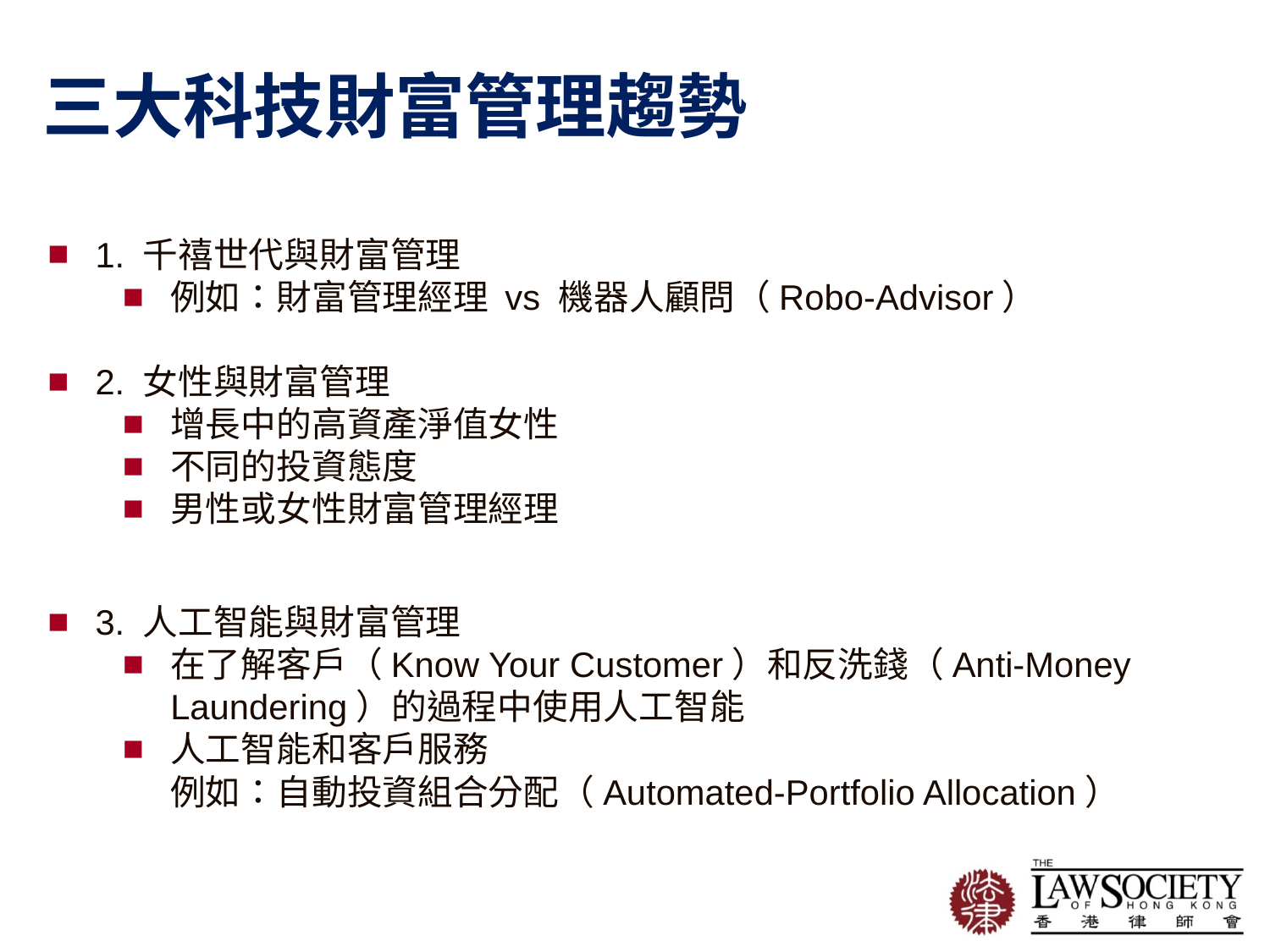

三大科技財富管理趨勢
1. 千禧世代與財富管理
例如：財富管理經理 vs 機器人顧問（Robo-Advisor）

2. 女性與財富管理
增長中的高資產淨值女性
不同的投資態度
男性或女性財富管理經理

3. 人工智能與財富管理
在了解客戶（Know Your Customer）和反洗錢（Anti-Money Laundering）的過程中使用人工智能
人工智能和客戶服務
例如：自動投資組合分配（Automated-Portfolio Allocation）